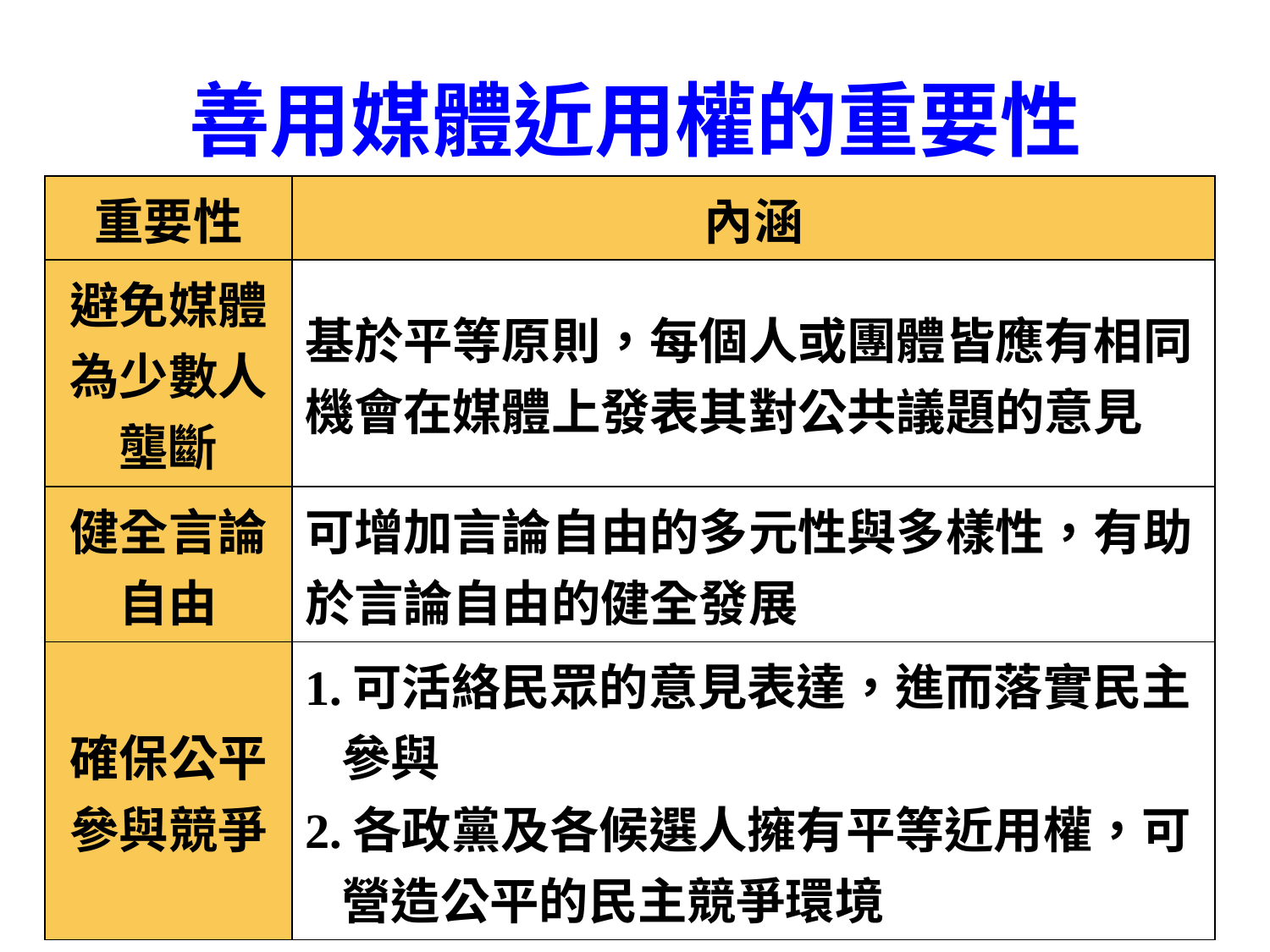

# 善用媒體近用權的重要性
| 重要性 | 內涵 |
| --- | --- |
| 避免媒體為少數人壟斷 | 基於平等原則，每個人或團體皆應有相同機會在媒體上發表其對公共議題的意見 |
| 健全言論自由 | 可增加言論自由的多元性與多樣性，有助於言論自由的健全發展 |
| 確保公平參與競爭 | 1.可活絡民眾的意見表達，進而落實民主參與 2.各政黨及各候選人擁有平等近用權，可營造公平的民主競爭環境 |